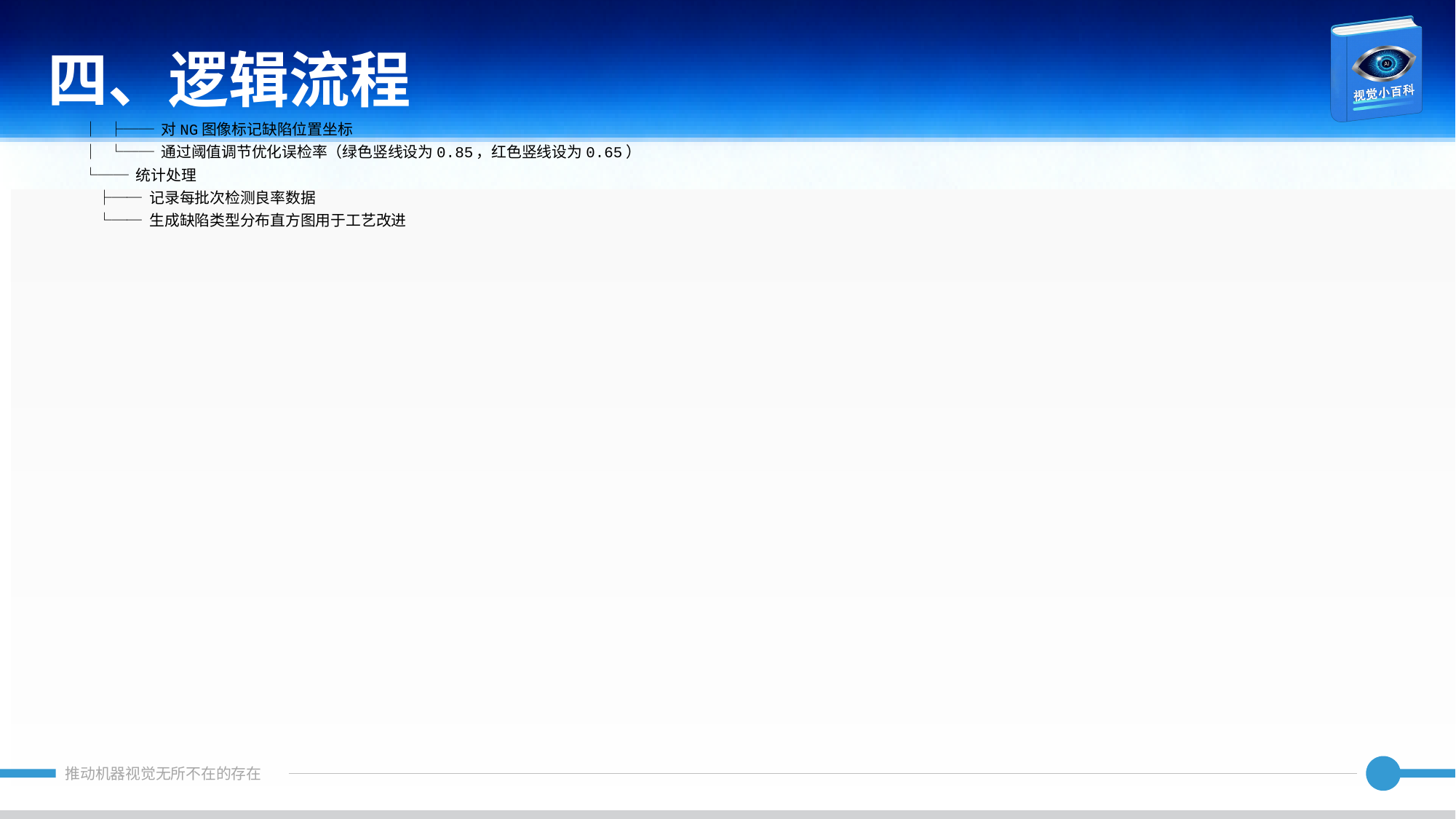

四、逻辑流程

│   ├── 对NG图像标记缺陷位置坐标
│   └── 通过阈值调节优化误检率（绿色竖线设为0.85，红色竖线设为0.65）
└── 统计处理
    ├── 记录每批次检测良率数据
    └── 生成缺陷类型分布直方图用于工艺改进
10